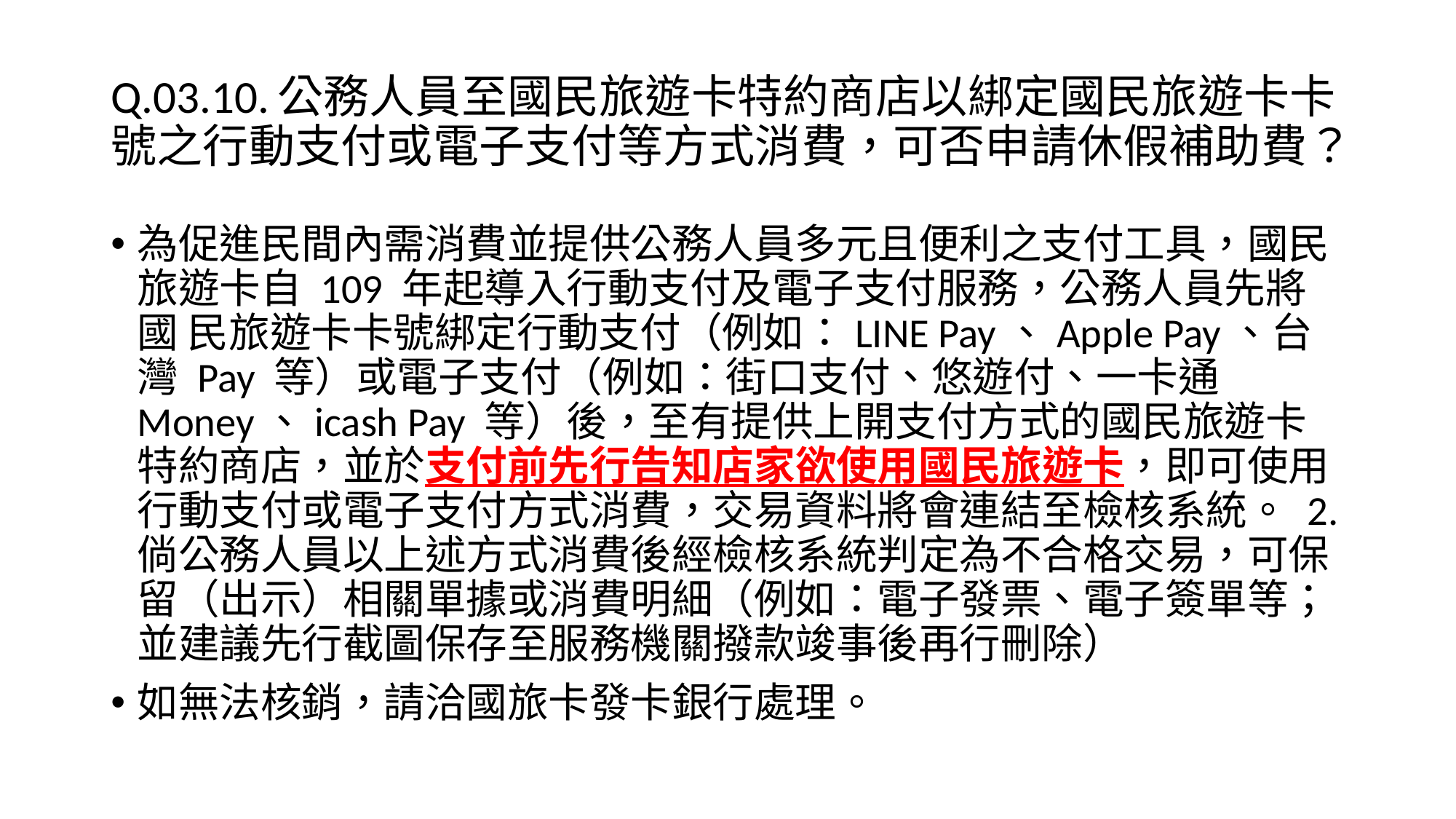

# Q.03.10.公務人員至國民旅遊卡特約商店以綁定國民旅遊卡卡號之行動支付或電子支付等方式消費，可否申請休假補助費？
為促進民間內需消費並提供公務人員多元且便利之支付工具，國民 旅遊卡自 109 年起導入行動支付及電子支付服務，公務人員先將國 民旅遊卡卡號綁定行動支付（例如：LINE Pay、Apple Pay、台灣 Pay 等）或電子支付（例如：街口支付、悠遊付、一卡通 Money、icash Pay 等）後，至有提供上開支付方式的國民旅遊卡特約商店，並於支付前先行告知店家欲使用國民旅遊卡，即可使用行動支付或電子支付方式消費，交易資料將會連結至檢核系統。 2. 倘公務人員以上述方式消費後經檢核系統判定為不合格交易，可保 留（出示）相關單據或消費明細（例如：電子發票、電子簽單等； 並建議先行截圖保存至服務機關撥款竣事後再行刪除）
如無法核銷，請洽國旅卡發卡銀行處理。